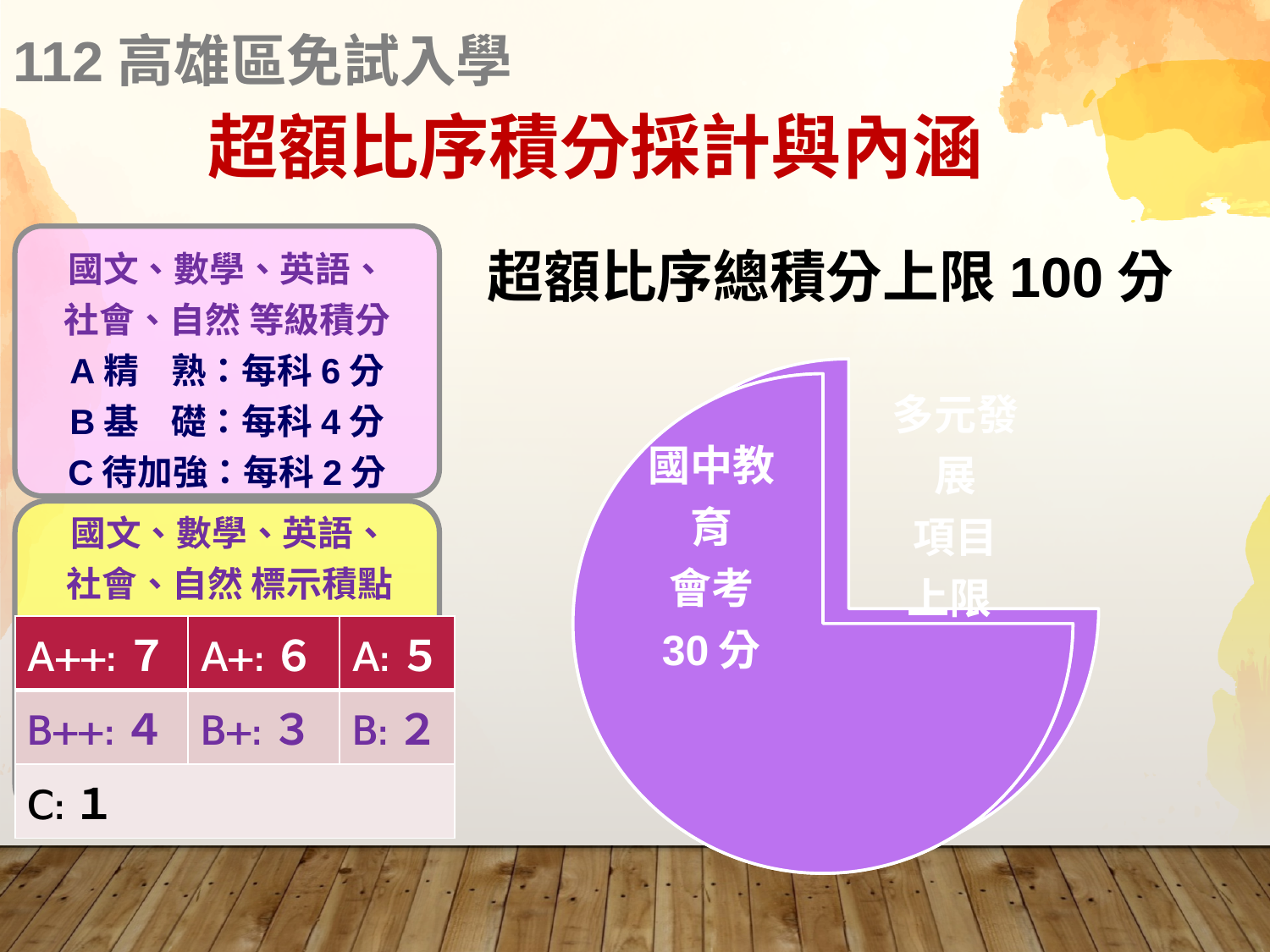

112高雄區免試入學
超額比序積分採計與內涵

國文、數學、英語、
社會、自然 等級積分
A精    熟：每科6分
B基    礎：每科4分
C待加強：每科2分
超額比序總積分上限100分
多元發展
項目
上限40分
志願序
30分
國中教育
會考
30分
國文、數學、英語、
社會、自然 標示積點

| A++:７ | A+:６ | A:５ |
| --- | --- | --- |
| B++:４ | B+:３ | B:２ |
| C:１ |  |  |